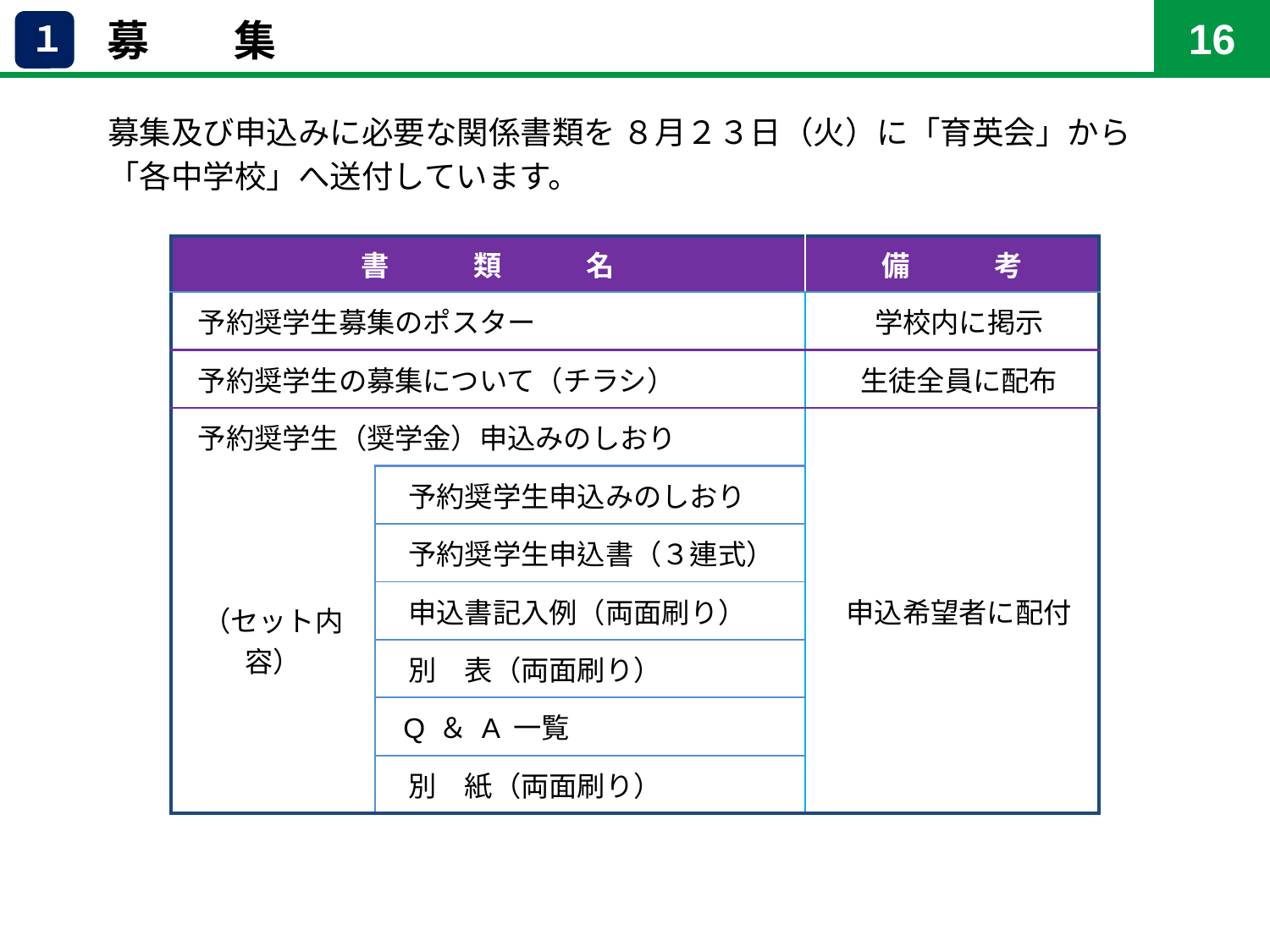

16
募　　集
１

　　　募集及び申込みに必要な関係書類を ８月２３日（火）に「育英会」から
　　　「各中学校」へ送付しています。
| 書　　　類　　　名 |  | 備　　　考 |
| --- | --- | --- |
| 予約奨学生募集のポスター |  | 学校内に掲示 |
| 予約奨学生の募集について（チラシ） |  | 生徒全員に配布 |
| 予約奨学生（奨学金）申込みのしおり |  | 申込希望者に配付 |
| （セット内容） | 予約奨学生申込みのしおり |  |
|  | 予約奨学生申込書（３連式） |  |
|  | 申込書記入例（両面刷り） |  |
|  | 別　表（両面刷り） |  |
|  | Q ＆ A 一覧 |  |
|  | 別　紙（両面刷り） |  |